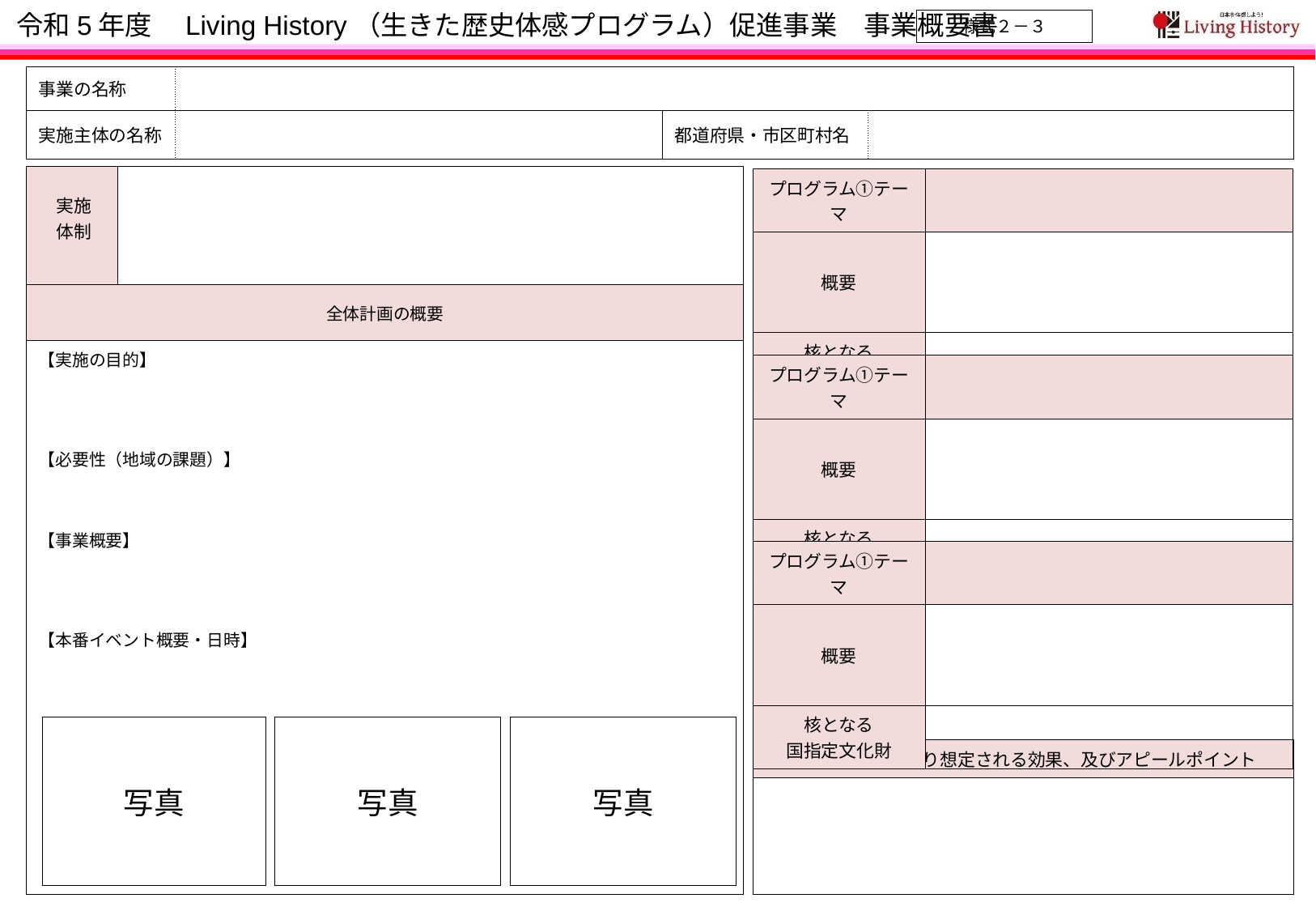

# 令和5年度　Living History（生きた歴史体感プログラム）促進事業　事業概要書
　　様式２－３
| 事業の名称 |  |  |  |
| --- | --- | --- | --- |
| 実施主体の名称 |  | 都道府県・市区町村名 |  |
| 実施 　体制 |  |
| --- | --- |
| プログラム①テーマ |  |
| --- | --- |
| 概要 |  |
| 核となる 国指定文化財 |  |
| 全体計画の概要 |
| --- |
| 【実施の目的】 【必要性（地域の課題）】 【事業概要】 【本番イベント概要・日時】 |
| プログラム①テーマ |  |
| --- | --- |
| 概要 |  |
| 核となる 国指定文化財 |  |
| プログラム①テーマ |  |
| --- | --- |
| 概要 |  |
| 核となる 国指定文化財 |  |
写真
写真
写真
| プログラム実施により想定される効果、及びアピールポイント |
| --- |
|  |
1